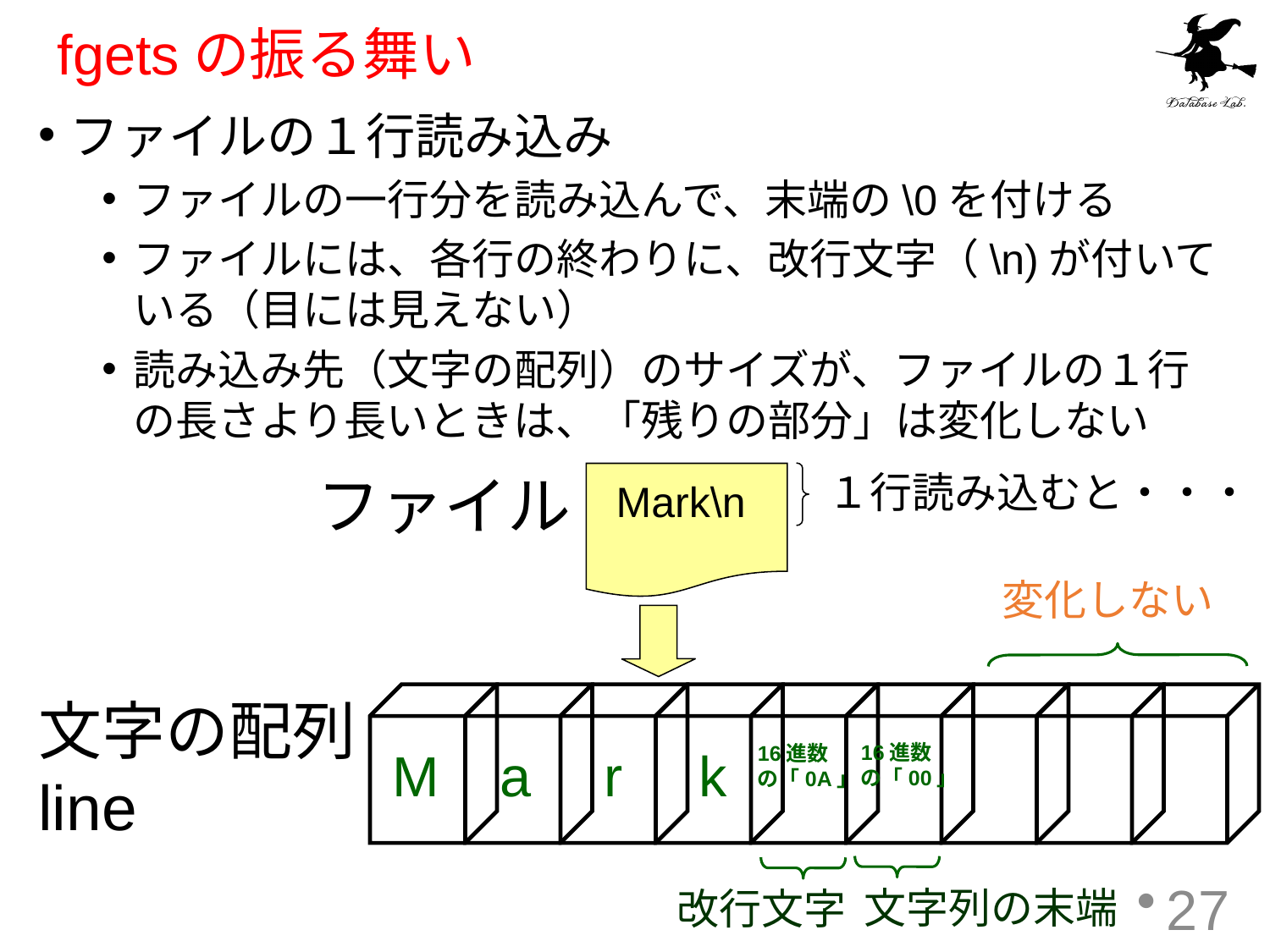

# fgetsの振る舞い
ファイルの１行読み込み
ファイルの一行分を読み込んで、末端の\0を付ける
ファイルには、各行の終わりに、改行文字（\n)が付いている（目には見えない）
読み込み先（文字の配列）のサイズが、ファイルの１行の長さより長いときは、「残りの部分」は変化しない

１行読み込むと・・・
ファイル

Mark\n

変化しない

文字の配列
line

16進数
の「00」
16進数
の「0A」
M
a
r
k

文字列の末端
改行文字
27